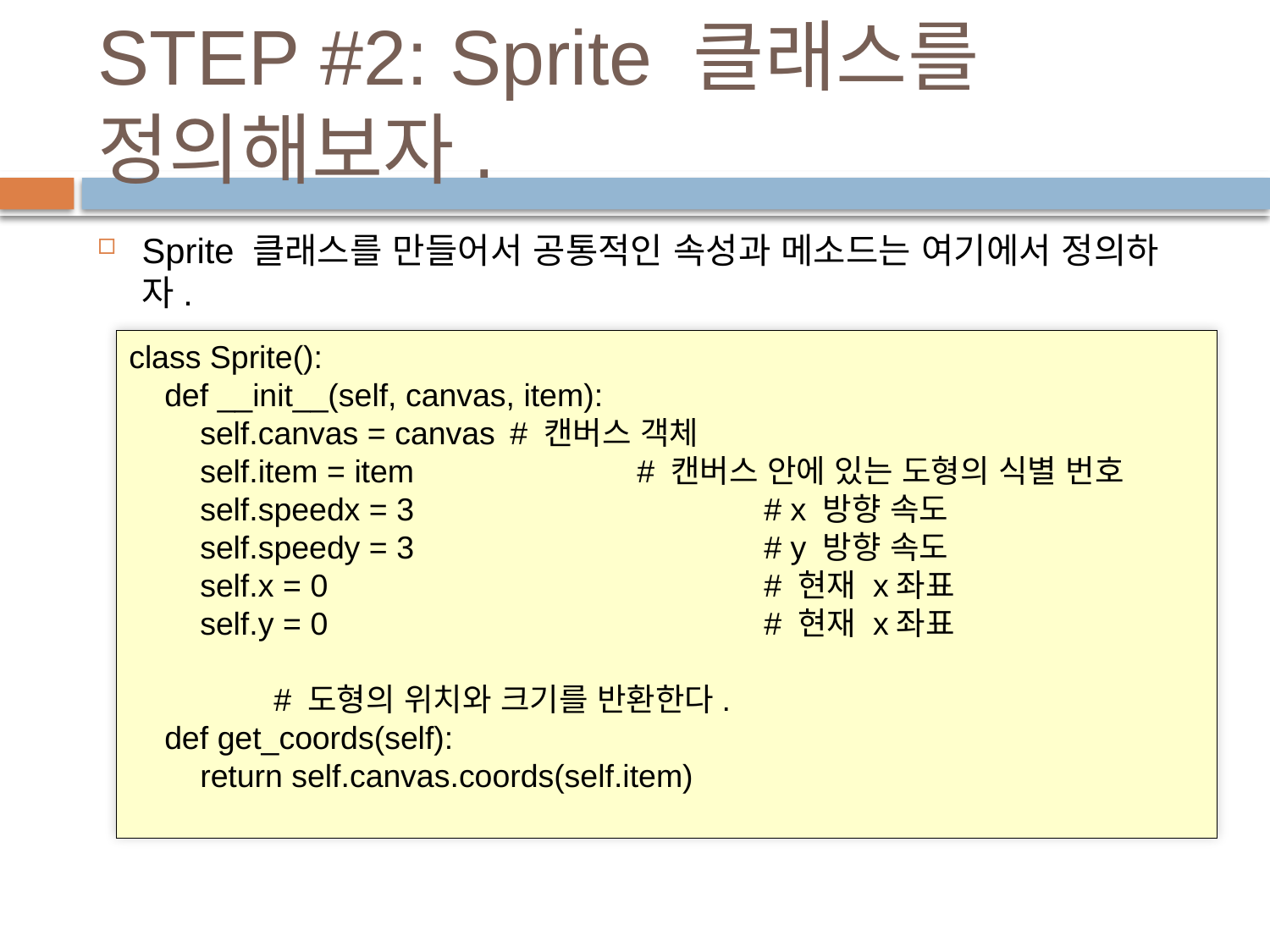

# STEP #2: Sprite 클래스를 정의해보자.
Sprite 클래스를 만들어서 공통적인 속성과 메소드는 여기에서 정의하자.

class Sprite():
    def __init__(self, canvas, item):
        self.canvas = canvas	# 캔버스 객체
        self.item = item		# 캔버스 안에 있는 도형의 식별 번호
        self.speedx = 3			# x 방향 속도
        self.speedy = 3			# y 방향 속도
        self.x = 0				# 현재 x좌표
        self.y = 0				# 현재 x좌표

	  # 도형의 위치와 크기를 반환한다.
    def get_coords(self):
        return self.canvas.coords(self.item)